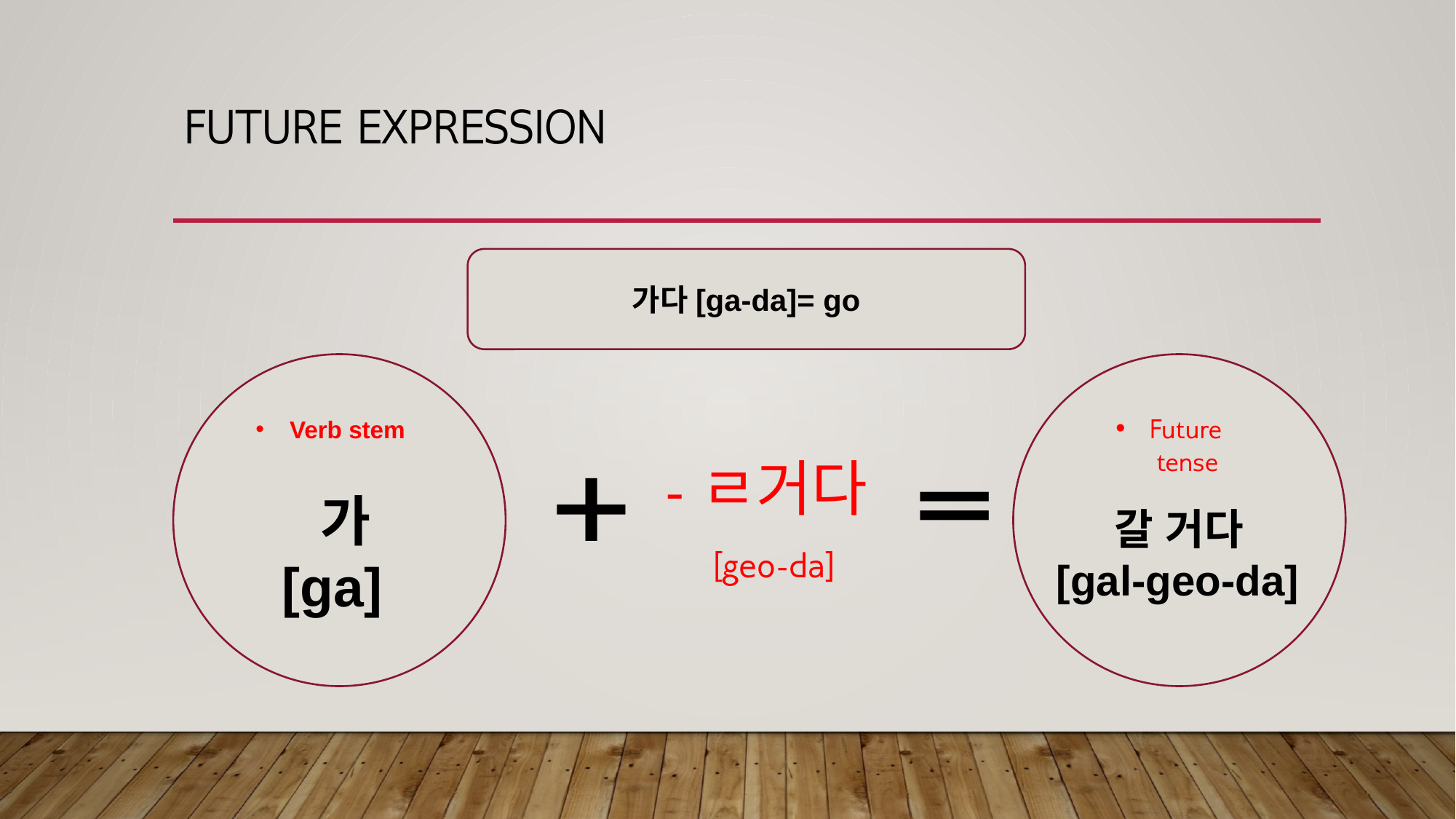

# Future expression
가다[ga-da]= go

Future
     tense
Verb stem
=
+
-ㄹ거다
   [geo-da]
  가
[ga]
     갈 거다
[gal-geo-da]